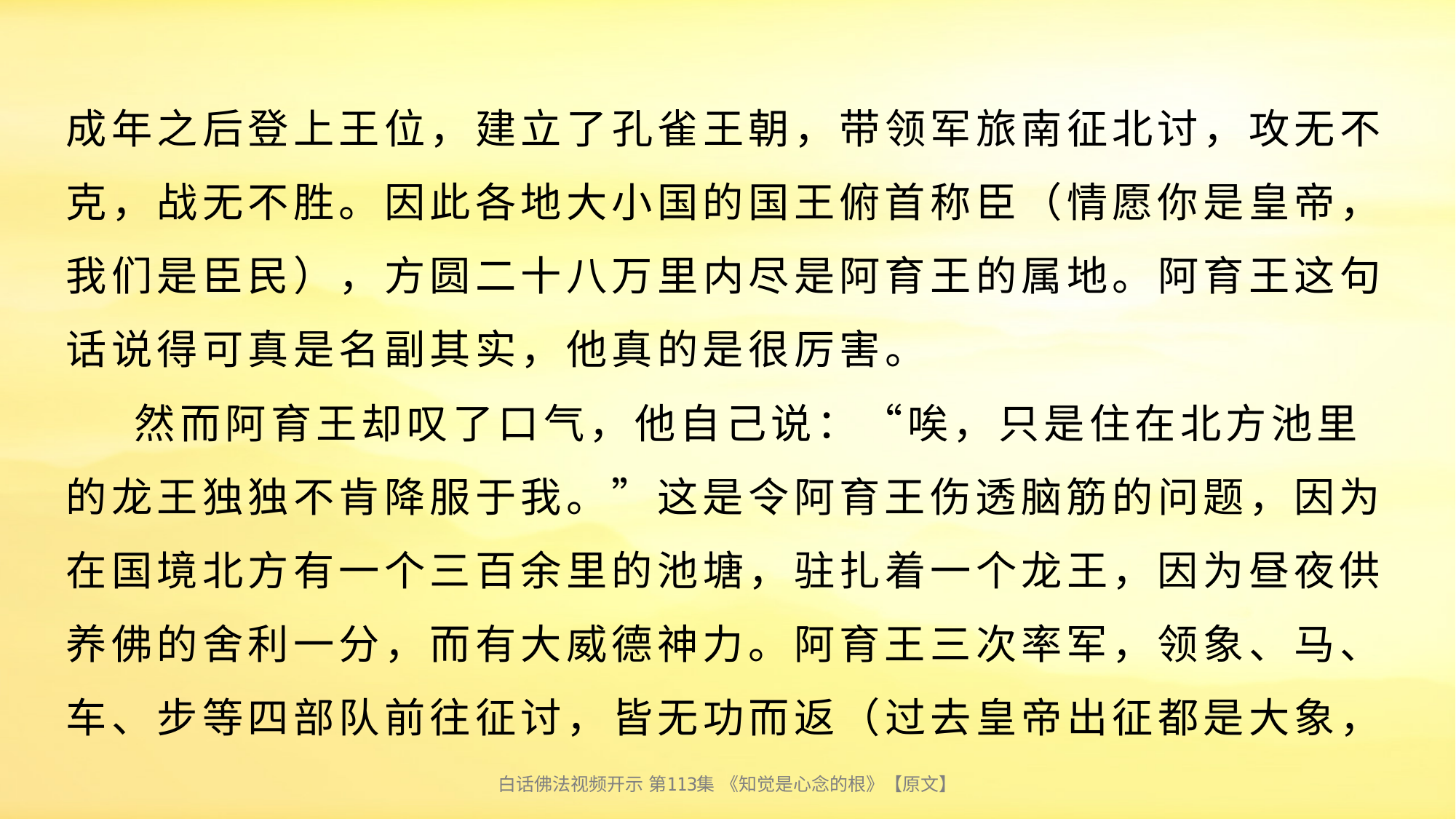

# 成年之后登上王位，建立了孔雀王朝，带领军旅南征北讨，攻无不克，战无不胜。因此各地大小国的国王俯首称臣（情愿你是皇帝，我们是臣民），方圆二十八万里内尽是阿育王的属地。阿育王这句话说得可真是名副其实，他真的是很厉害。 然而阿育王却叹了口气，他自己说：“唉，只是住在北方池里的龙王独独不肯降服于我。”这是令阿育王伤透脑筋的问题，因为在国境北方有一个三百余里的池塘，驻扎着一个龙王，因为昼夜供养佛的舍利一分，而有大威德神力。阿育王三次率军，领象、马、车、步等四部队前往征讨，皆无功而返（过去皇帝出征都是大象，
白话佛法视频开示 第113集 《知觉是心念的根》【原文】